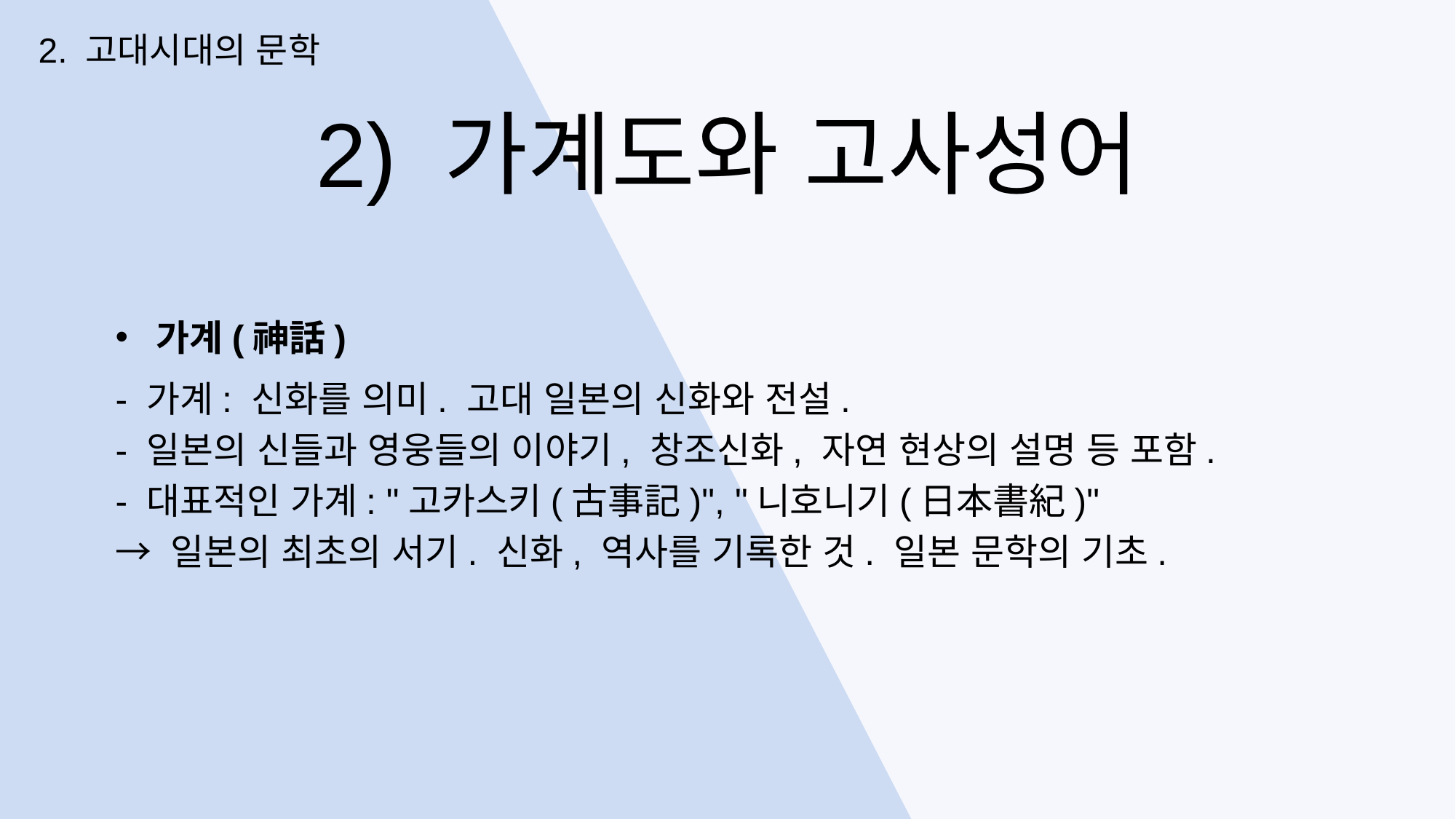

2. 고대시대의 문학
2) 가계도와 고사성어
가계(神話)

- 가계: 신화를 의미. 고대 일본의 신화와 전설.
- 일본의 신들과 영웅들의 이야기, 창조신화, 자연 현상의 설명 등 포함.
- 대표적인 가계: "고카스키(古事記)", "니호니기(日本書紀)"
→ 일본의 최초의 서기. 신화, 역사를 기록한 것. 일본 문학의 기초.